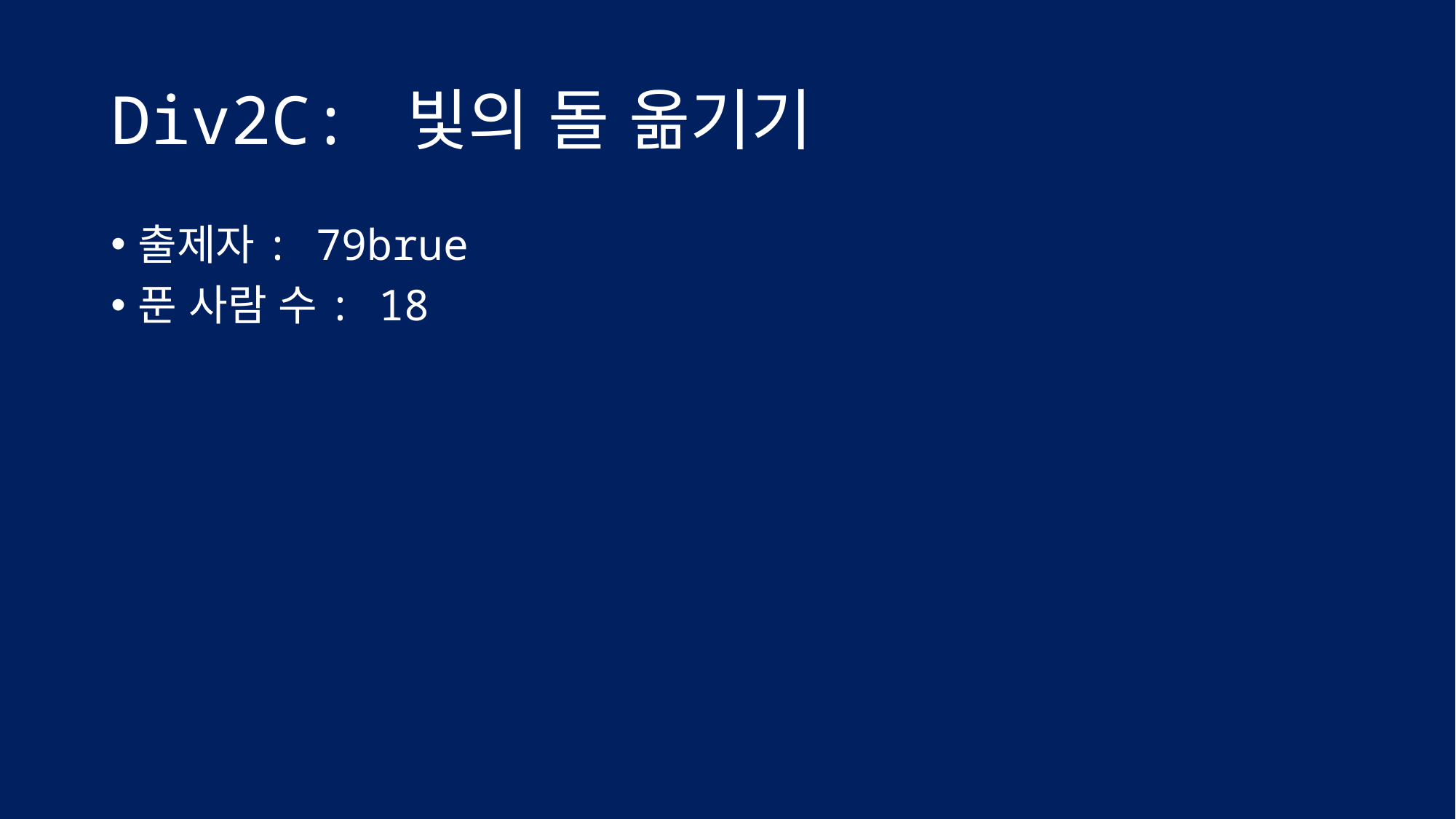

# Div2C: 빛의 돌 옮기기
출제자: 79brue
푼 사람 수: 18